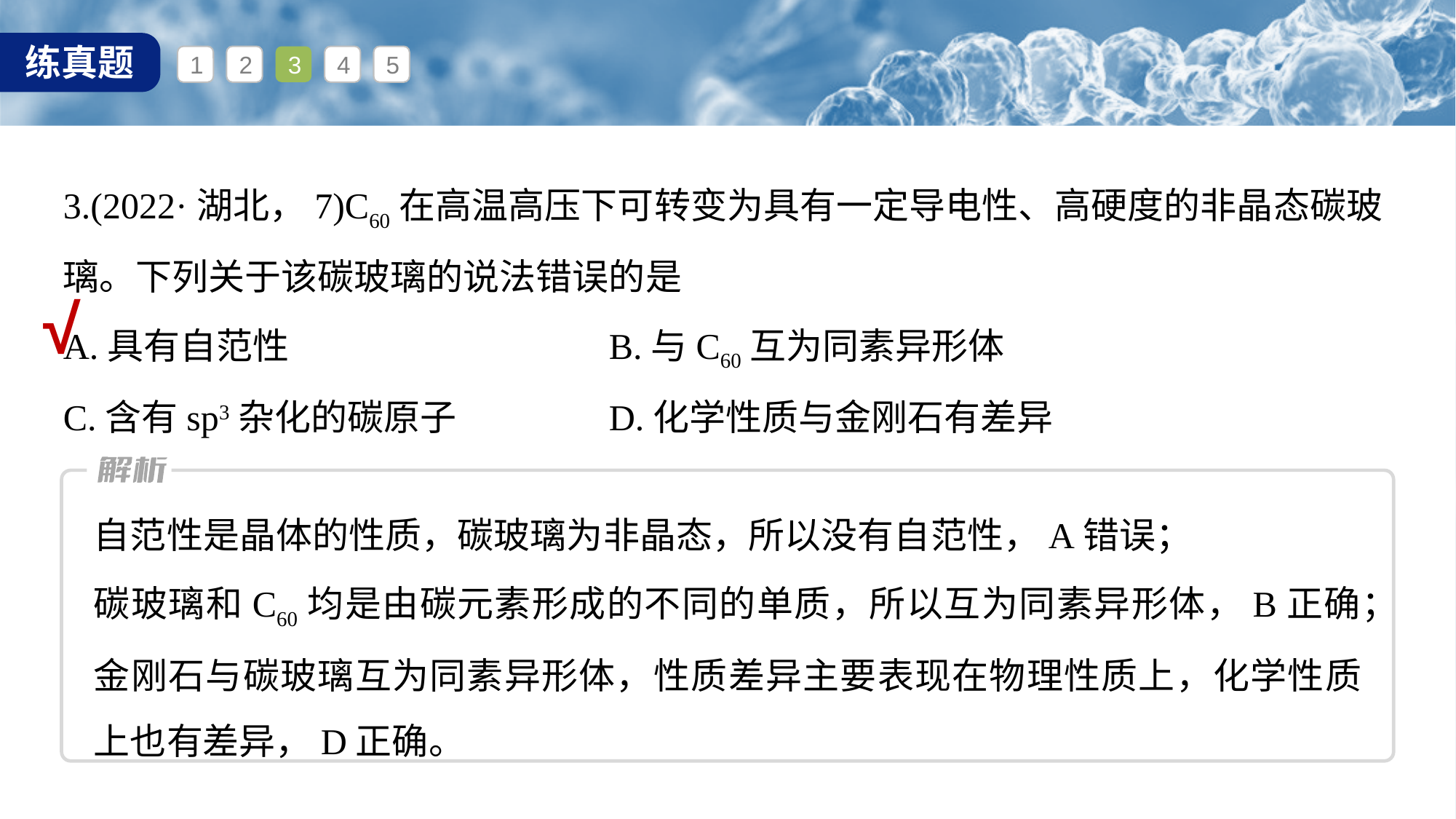

1
2
3
4
5
3.(2022·湖北，7)C60在高温高压下可转变为具有一定导电性、高硬度的非晶态碳玻璃。下列关于该碳玻璃的说法错误的是
A.具有自范性			B.与C60互为同素异形体
C.含有sp3杂化的碳原子		D.化学性质与金刚石有差异
√

自范性是晶体的性质，碳玻璃为非晶态，所以没有自范性，A错误；
碳玻璃和C60均是由碳元素形成的不同的单质，所以互为同素异形体，B正确；
金刚石与碳玻璃互为同素异形体，性质差异主要表现在物理性质上，化学性质上也有差异，D正确。